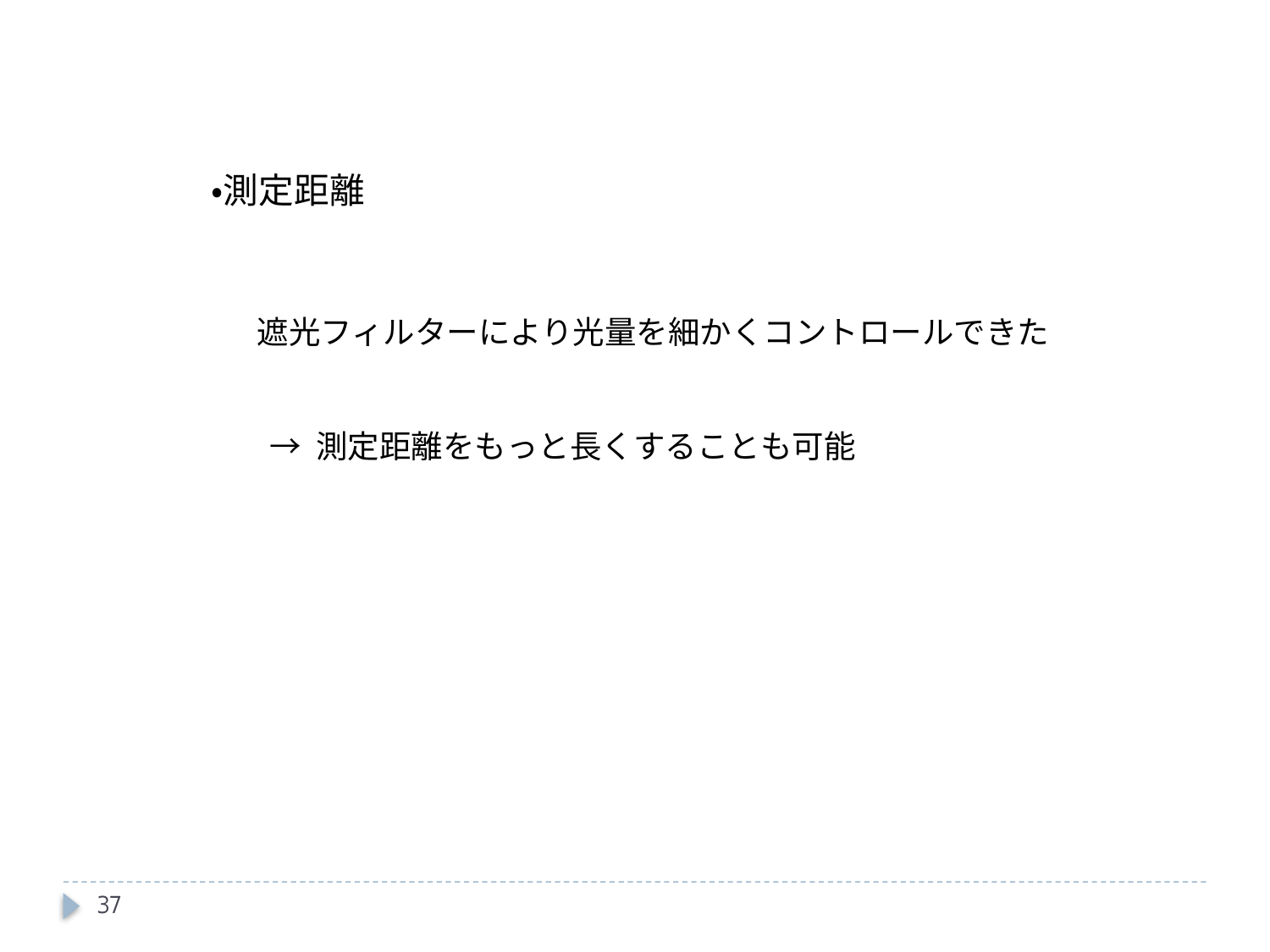

・測定距離
遮光フィルターにより光量を細かくコントロールできた
→ 測定距離をもっと長くすることも可能
37